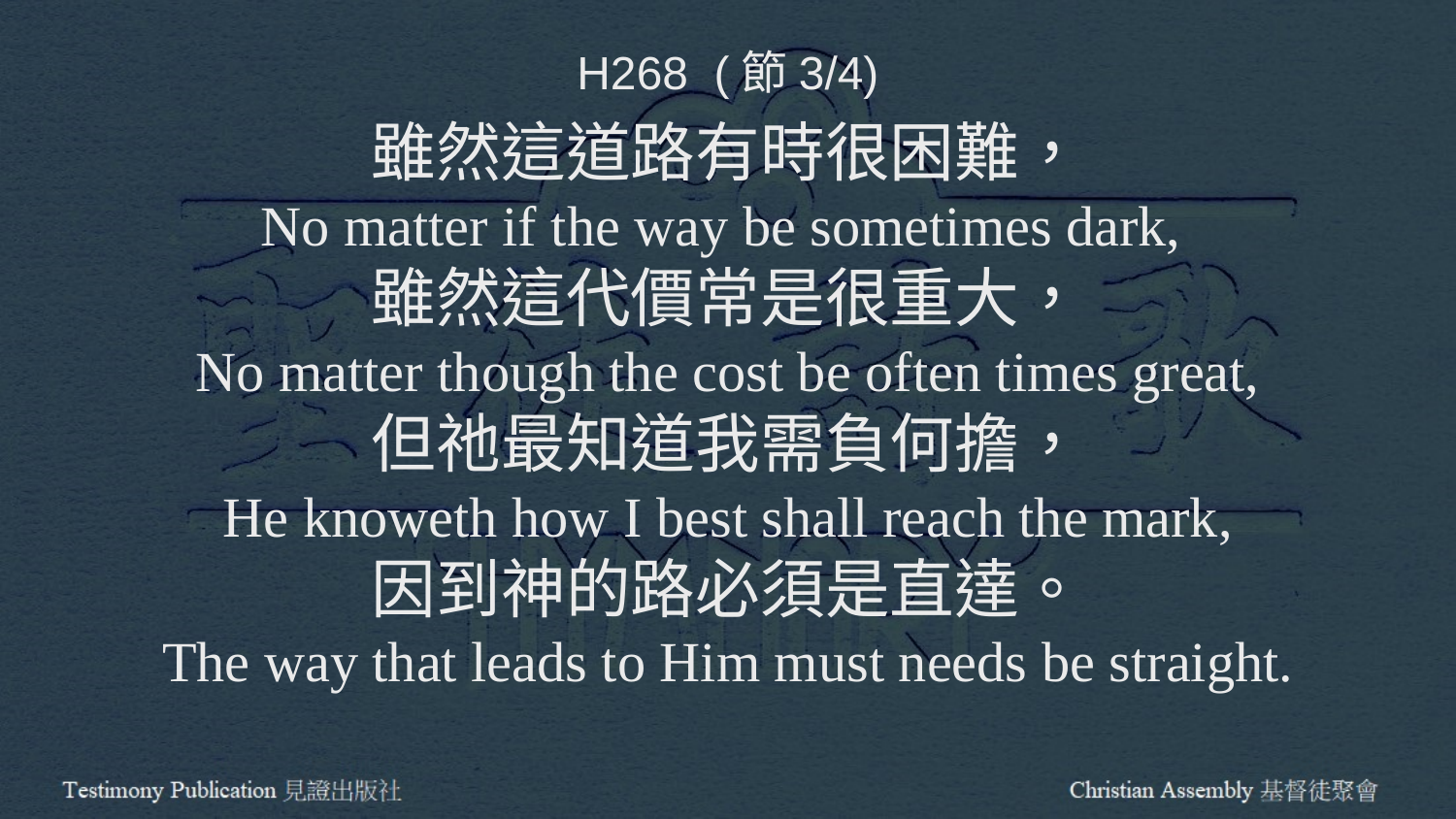

H268  (節3/4)
雖然這道路有時很困難，
No matter if the way be sometimes dark,
雖然這代價常是很重大，
No matter though the cost be often times great,
但祂最知道我需負何擔，
He knoweth how I best shall reach the mark,
因到神的路必須是直達。
The way that leads to Him must needs be straight.